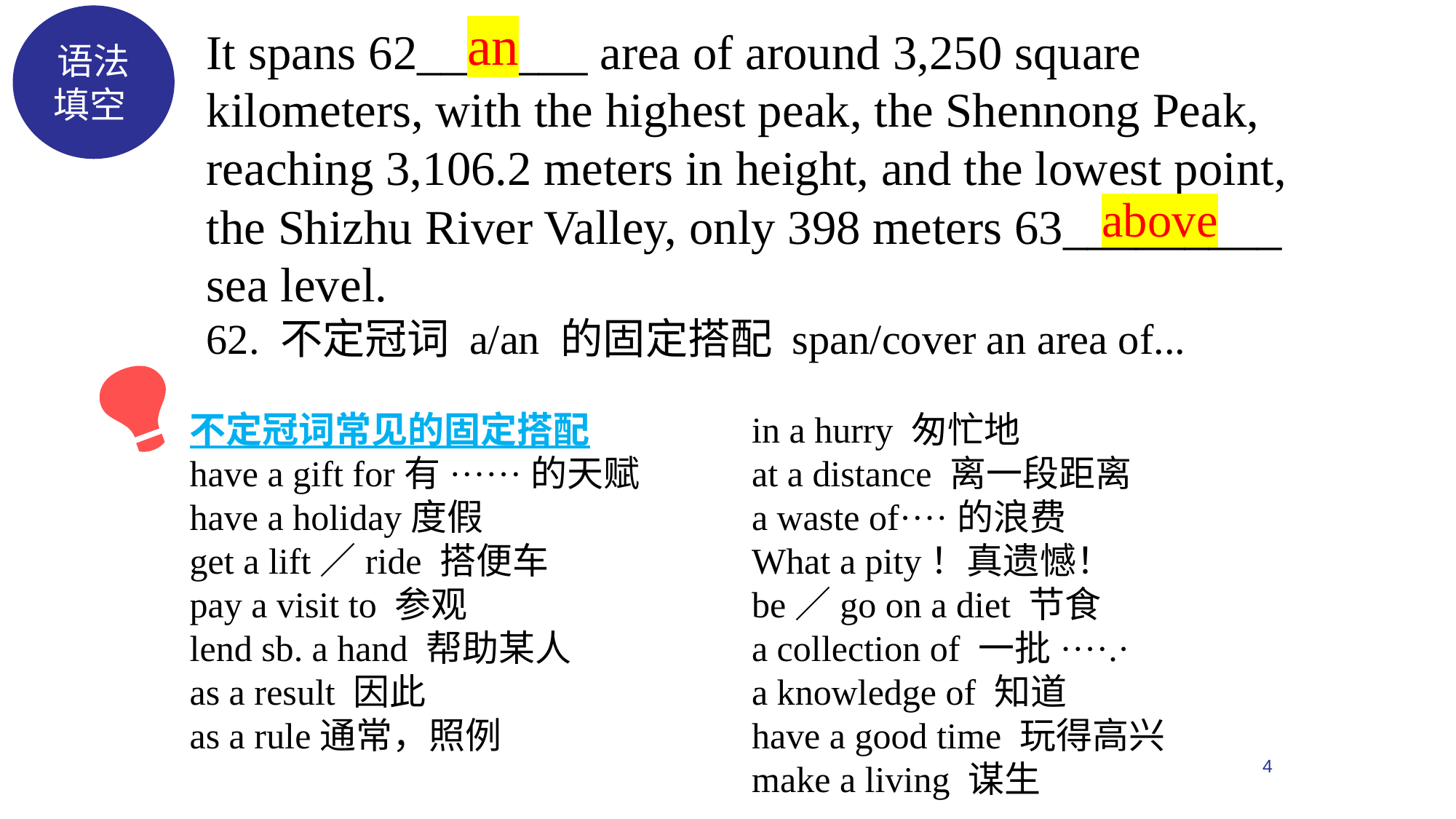

an

It spans 62_______ area of around 3,250 square kilometers, with the highest peak, the Shennong Peak, reaching 3,106.2 meters in height, and the lowest point, the Shizhu River Valley, only 398 meters 63_________ sea level.
62. 不定冠词 a/an 的固定搭配 span/cover an area of...
语法填空
above

in a hurry 匆忙地
at a distance 离一段距离
a waste of····的浪费
What a pity！真遗憾！
be／go on a diet 节食
a collection of 一批····.·
a knowledge of 知道
have a good time 玩得高兴
make a living 谋生

不定冠词常见的固定搭配
have a gift for有······的天赋
have a holiday度假
get a lift／ride 搭便车
pay a visit to 参观
lend sb. a hand 帮助某人
as a result 因此
as a rule通常，照例

4